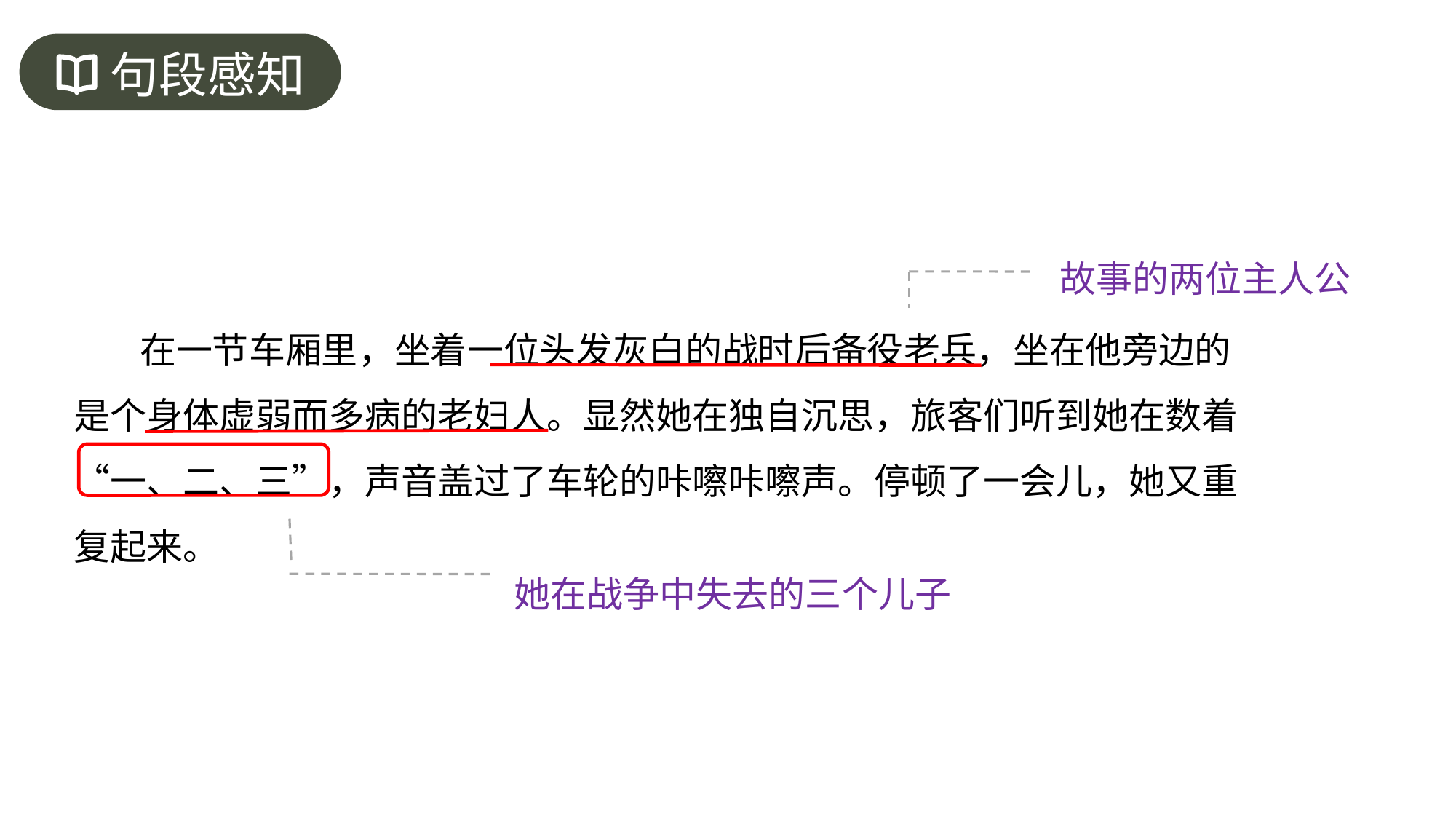

句段感知
故事的两位主人公
       在一节车厢里，坐着一位头发灰白的战时后备役老兵，坐在他旁边的是个身体虚弱而多病的老妇人。显然她在独自沉思，旅客们听到她在数着“一、二、三”，声音盖过了车轮的咔嚓咔嚓声。停顿了一会儿，她又重复起来。

她在战争中失去的三个儿子